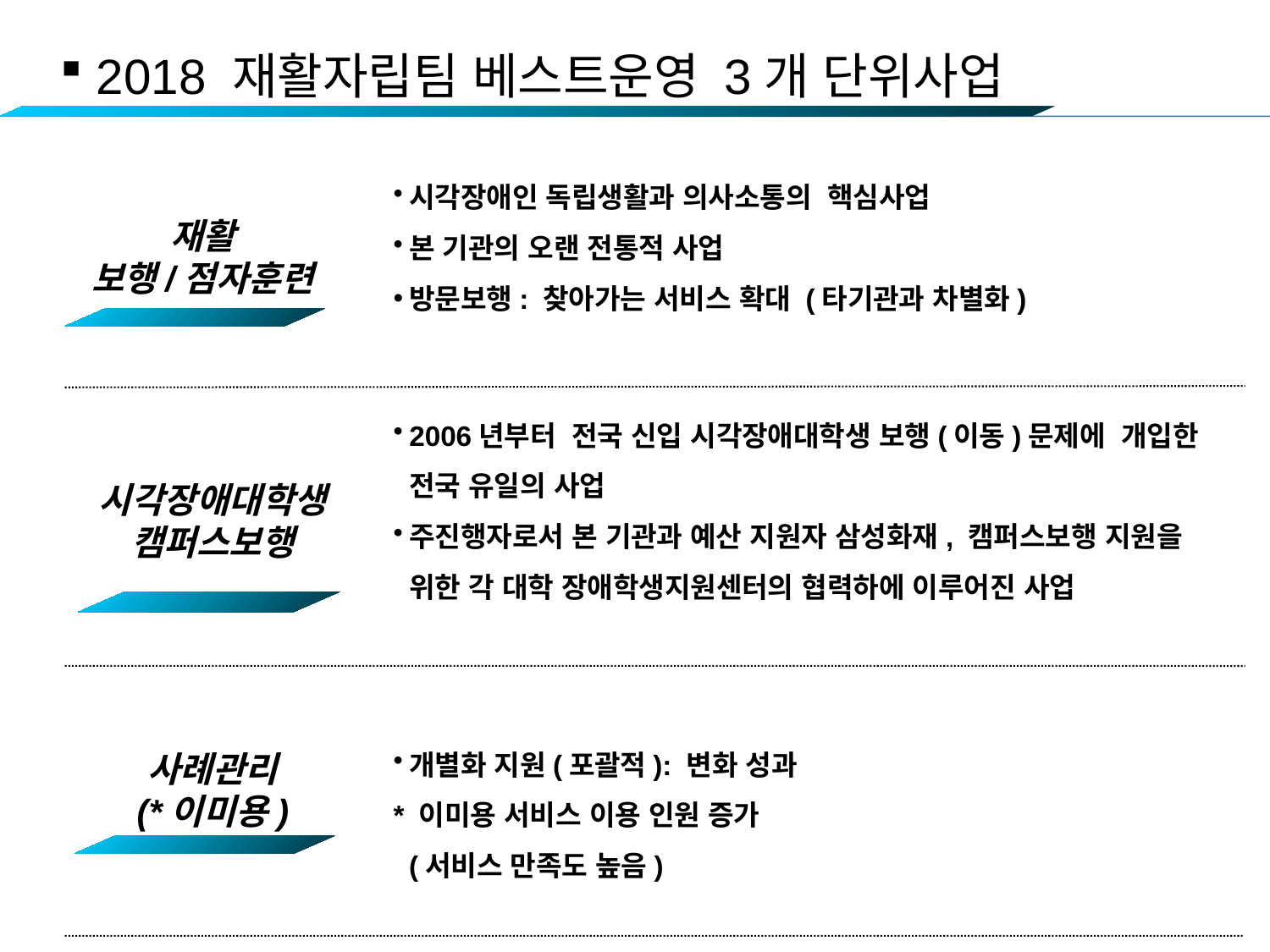

2018 재활자립팀 베스트운영 3개 단위사업

시각장애인 독립생활과 의사소통의  핵심사업
본 기관의 오랜 전통적 사업
방문보행: 찾아가는 서비스 확대 (타기관과 차별화)
재활
보행/점자훈련

2006년부터  전국 신입 시각장애대학생 보행(이동)문제에  개입한 전국 유일의 사업
주진행자로서 본 기관과 예산 지원자 삼성화재, 캠퍼스보행 지원을 위한 각 대학 장애학생지원센터의 협력하에 이루어진 사업
시각장애대학생
캠퍼스보행

개별화 지원(포괄적): 변화 성과
* 이미용 서비스 이용 인원 증가
  (서비스 만족도 높음)
사례관리
(*이미용)